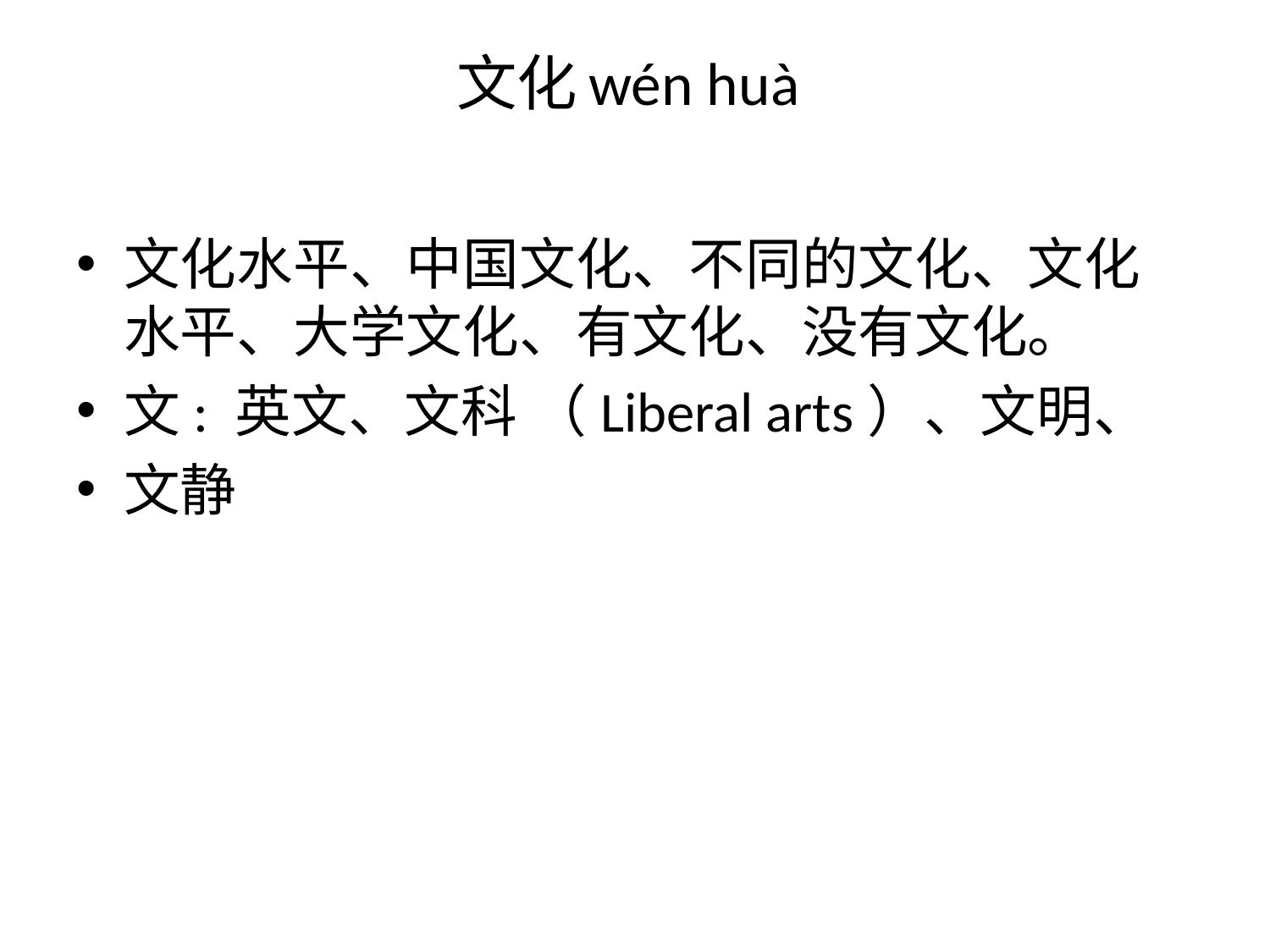

# 文化wén huà
文化水平、中国文化、不同的文化、文化水平、大学文化、有文化、没有文化。
文: 英文、文科 （Liberal arts）、文明、
文静